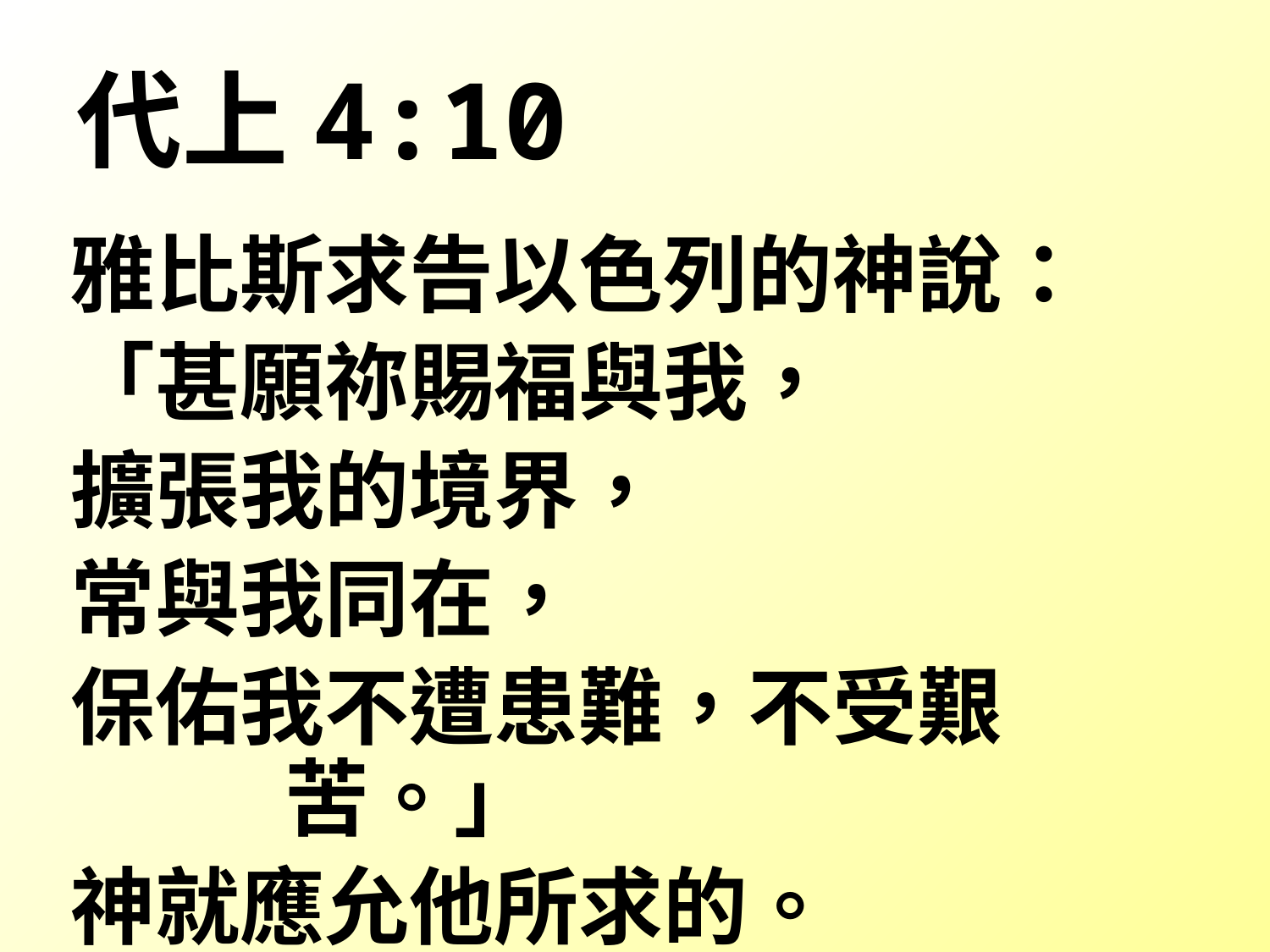

# 代上4:10
雅比斯求告以色列的神說：
「甚願祢賜福與我，
擴張我的境界，
常與我同在，
保佑我不遭患難，不受艱苦。」
神就應允他所求的。